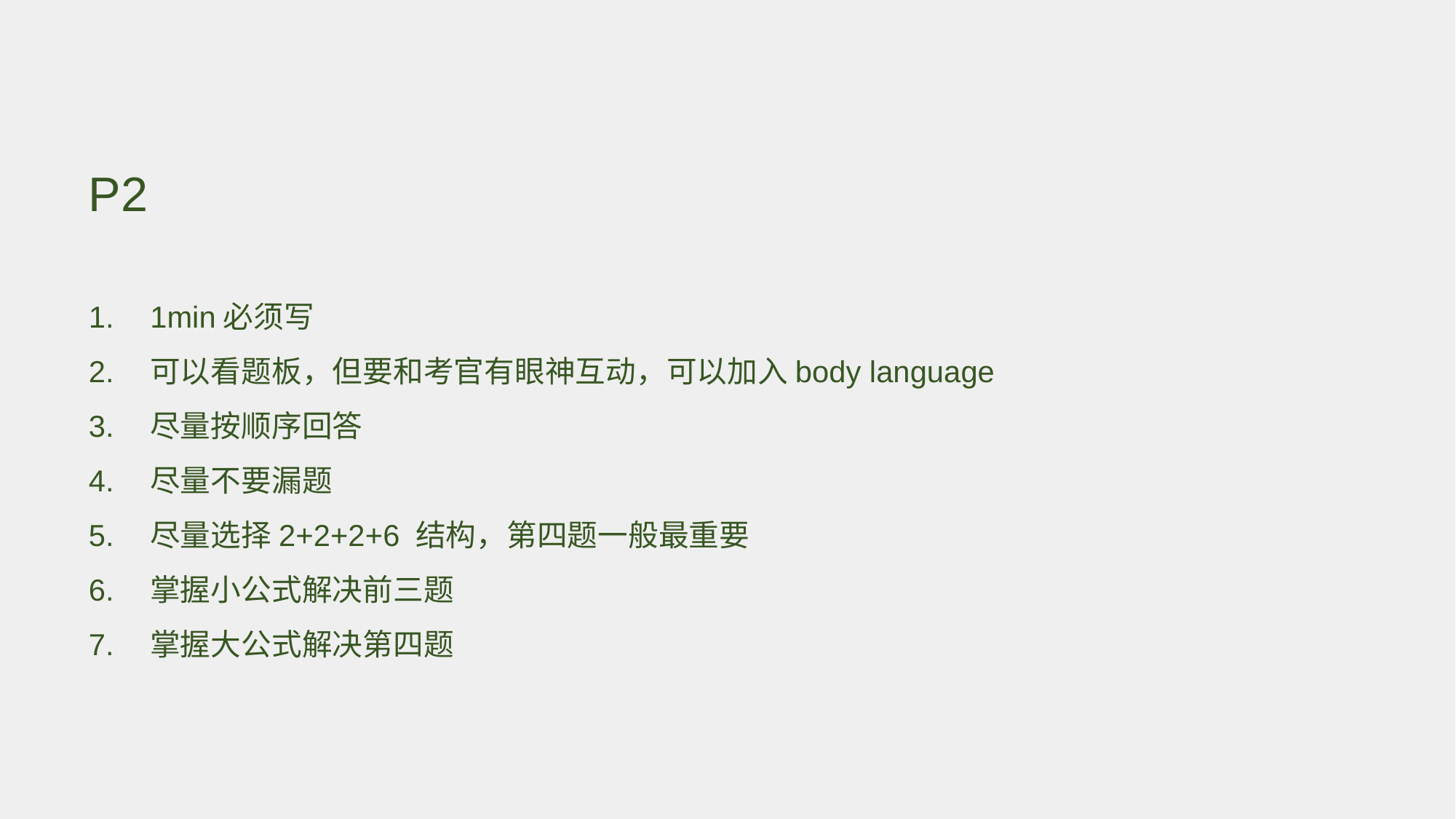

P2

1min必须写
可以看题板，但要和考官有眼神互动，可以加入body language
尽量按顺序回答
尽量不要漏题
尽量选择2+2+2+6 结构，第四题一般最重要
掌握小公式解决前三题
掌握大公式解决第四题